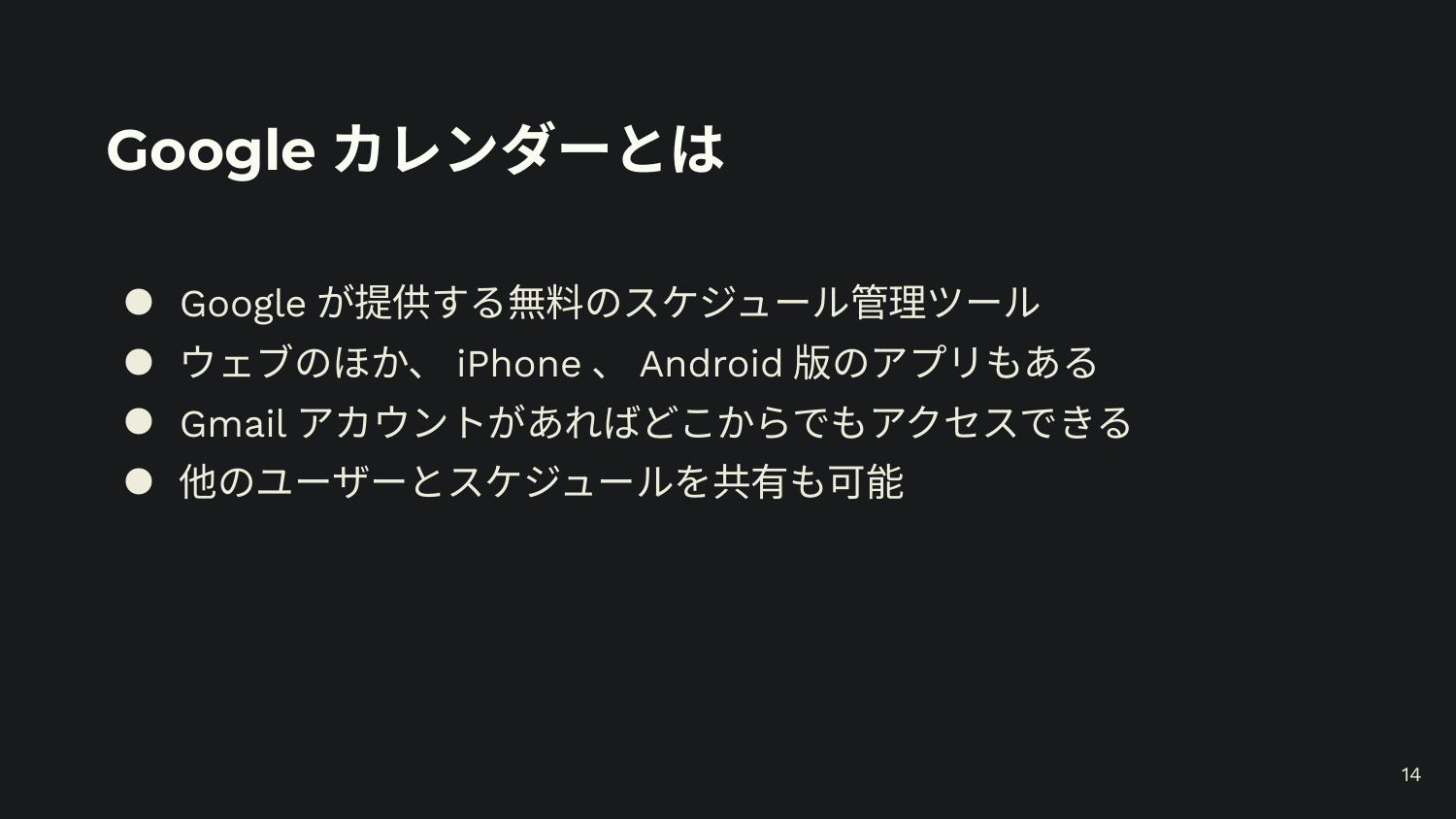

# Googleカレンダーとは
Googleが提供する無料のスケジュール管理ツール
ウェブのほか、iPhone、Android版のアプリもある
Gmailアカウントがあればどこからでもアクセスできる
他のユーザーとスケジュールを共有も可能

14